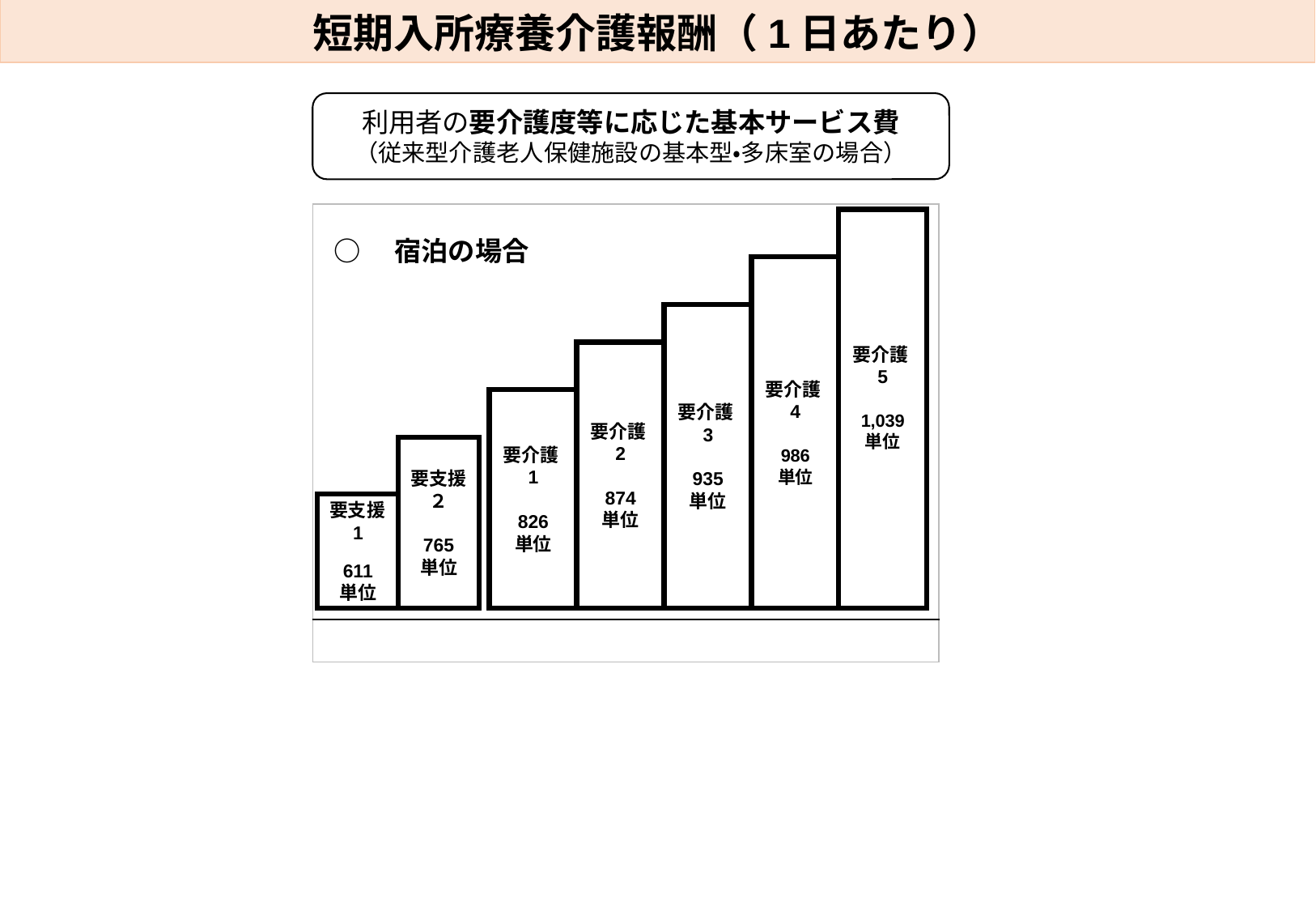

短期入所療養介護報酬（1日あたり）
利用者の要介護度等に応じた基本サービス費
（従来型介護老人保健施設の基本型・多床室の場合）
|  |
| --- |
|  |
要介護5

1,039
単位

要介護4

986
単位
要介護3

935
単位
要介護2

874
単位
要介護1

826
単位
要支援２

765
単位
要支援1

611
単位
○　宿泊の場合